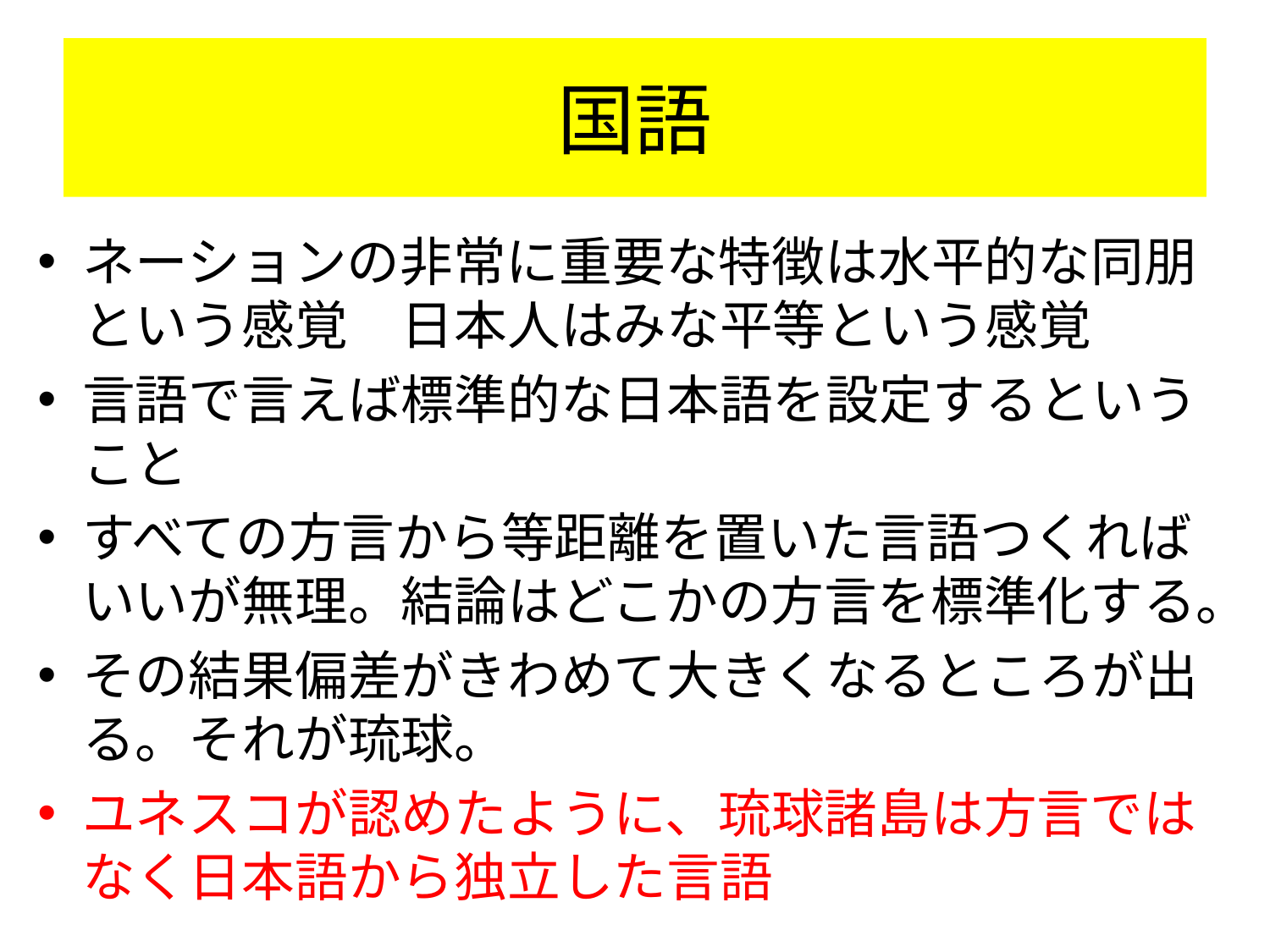

# 国語
ネーションの非常に重要な特徴は水平的な同朋という感覚　日本人はみな平等という感覚
言語で言えば標準的な日本語を設定するということ
すべての方言から等距離を置いた言語つくればいいが無理。結論はどこかの方言を標準化する。
その結果偏差がきわめて大きくなるところが出る。それが琉球。
ユネスコが認めたように、琉球諸島は方言ではなく日本語から独立した言語